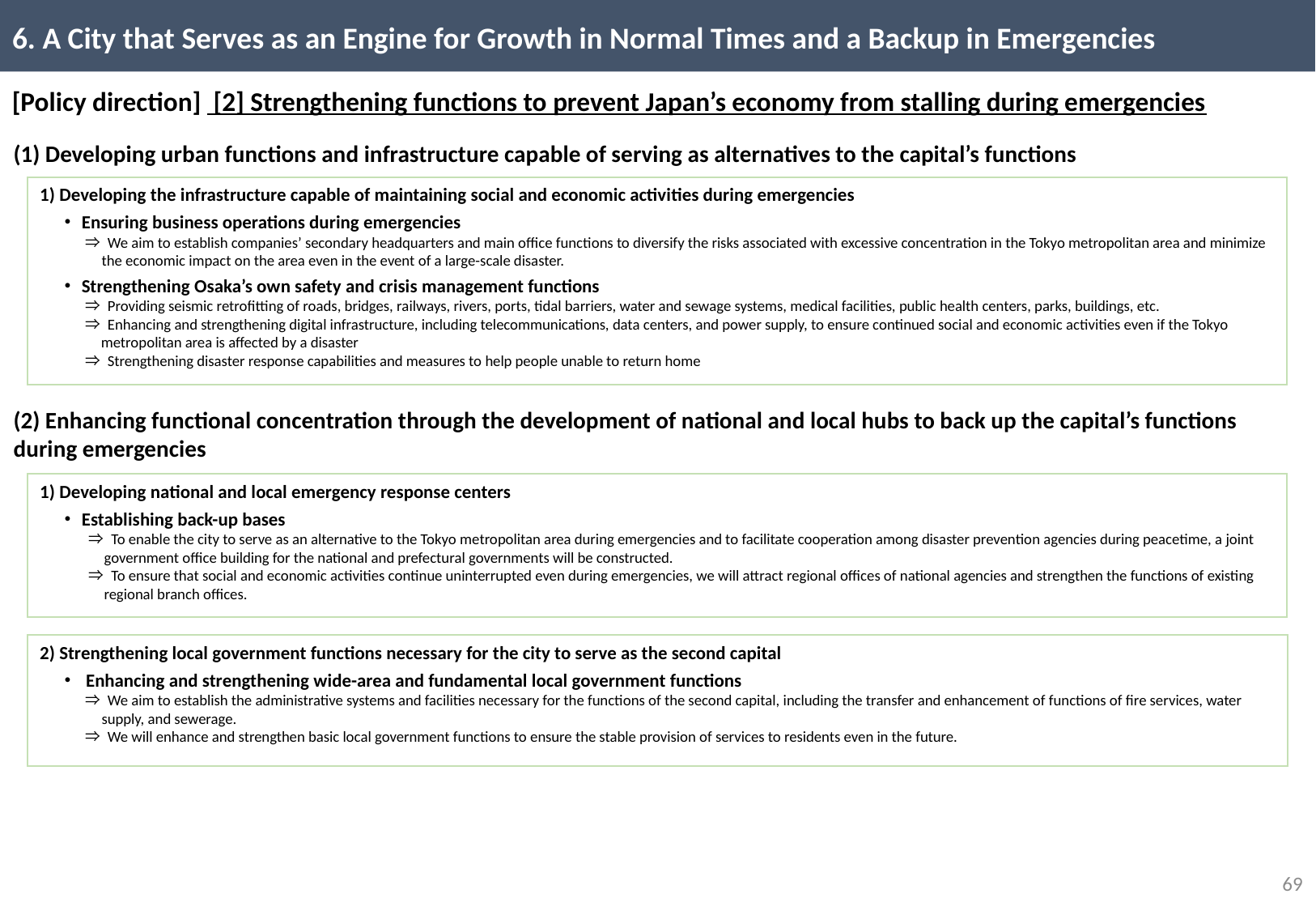

6. A City that Serves as an Engine for Growth in Normal Times and a Backup in Emergencies
[Policy direction]  [2] Strengthening functions to prevent Japan’s economy from stalling during emergencies
(1) Developing urban functions and infrastructure capable of serving as alternatives to the capital’s functions
1) Developing the infrastructure capable of maintaining social and economic activities during emergencies
　・Ensuring business operations during emergencies
　　　⇒ We aim to establish companies’ secondary headquarters and main office functions to diversify the risks associated with excessive concentration in the Tokyo metropolitan area and minimize the economic impact on the area even in the event of a large-scale disaster.
　・Strengthening Osaka’s own safety and crisis management functions
　　　⇒ Providing seismic retrofitting of roads, bridges, railways, rivers, ports, tidal barriers, water and sewage systems, medical facilities, public health centers, parks, buildings, etc.
　　　⇒ Enhancing and strengthening digital infrastructure, including telecommunications, data centers, and power supply, to ensure continued social and economic activities even if the Tokyo metropolitan area is affected by a disaster
　　　⇒ Strengthening disaster response capabilities and measures to help people unable to return home
(2) Enhancing functional concentration through the development of national and local hubs to back up the capital’s functions during emergencies
1) Developing national and local emergency response centers
　・Establishing back-up bases
　　　 ⇒ To enable the city to serve as an alternative to the Tokyo metropolitan area during emergencies and to facilitate cooperation among disaster prevention agencies during peacetime, a joint government office building for the national and prefectural governments will be constructed.
　　　 ⇒ To ensure that social and economic activities continue uninterrupted even during emergencies, we will attract regional offices of national agencies and strengthen the functions of existing regional branch offices.
2) Strengthening local government functions necessary for the city to serve as the second capital
　・ Enhancing and strengthening wide-area and fundamental local government functions
　　　⇒ We aim to establish the administrative systems and facilities necessary for the functions of the second capital, including the transfer and enhancement of functions of fire services, water supply, and sewerage.
　　　⇒ We will enhance and strengthen basic local government functions to ensure the stable provision of services to residents even in the future.
69